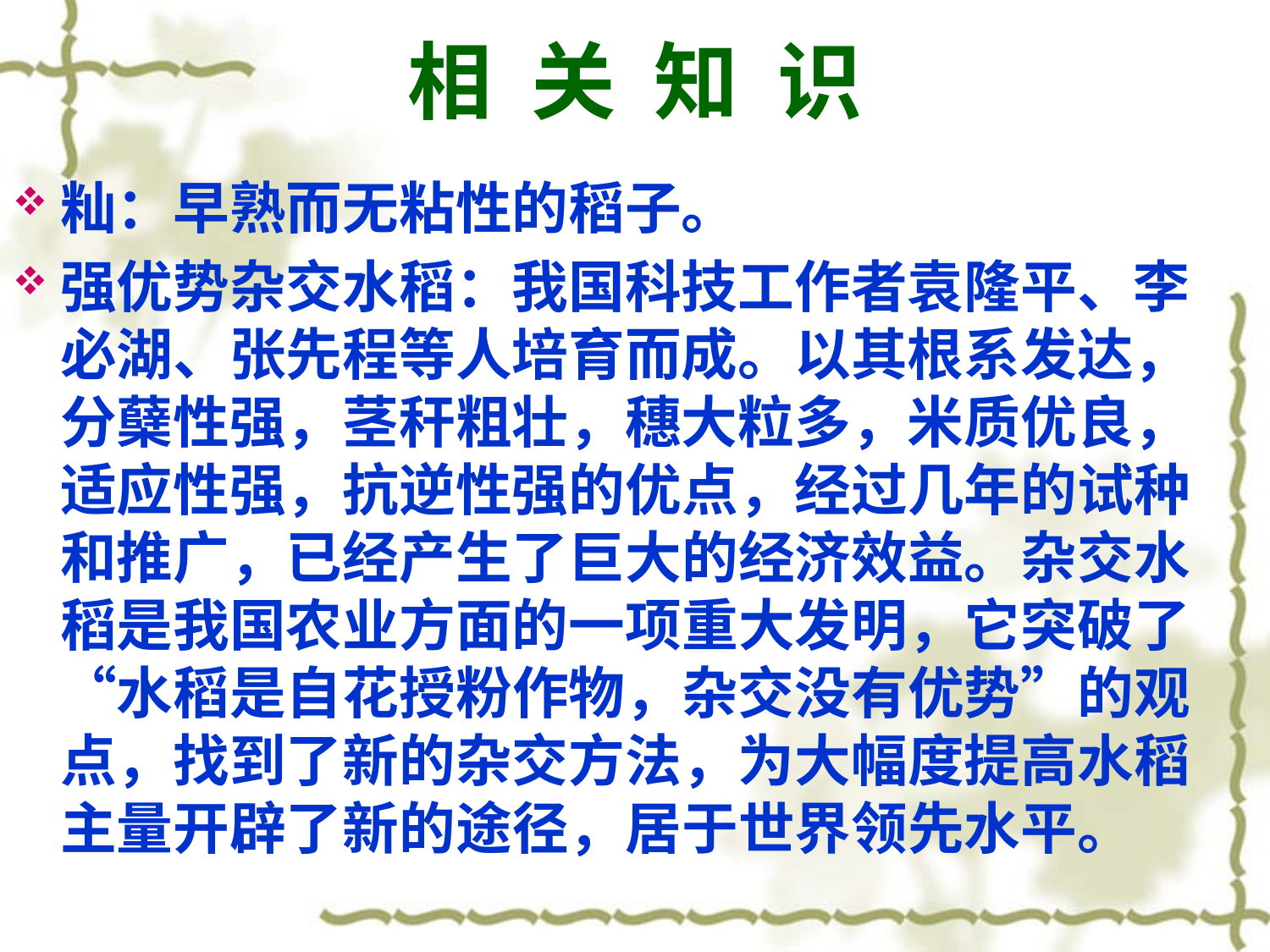

# 相  关  知  识
籼：早熟而无粘性的稻子。
强优势杂交水稻：我国科技工作者袁隆平、李必湖、张先程等人培育而成。以其根系发达，分蘖性强，茎秆粗壮，穗大粒多，米质优良，适应性强，抗逆性强的优点，经过几年的试种和推广，已经产生了巨大的经济效益。杂交水稻是我国农业方面的一项重大发明，它突破了“水稻是自花授粉作物，杂交没有优势”的观点，找到了新的杂交方法，为大幅度提高水稻主量开辟了新的途径，居于世界领先水平。